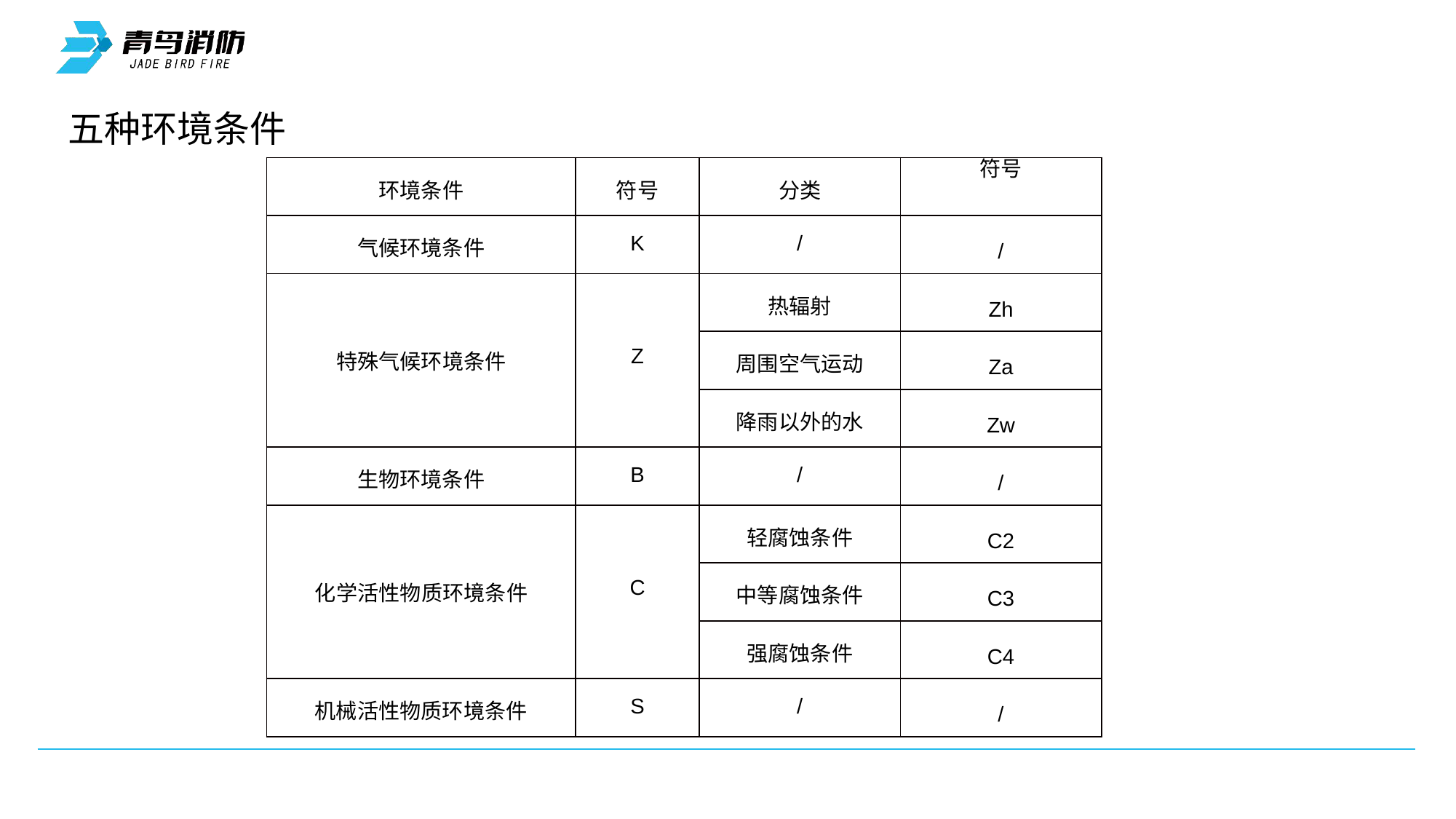

BEIDA JADE BIRD UNIVERSAL FIRE ALARM DEVICE CO.,LTD.
# 五种环境条件
| 环境条件 | 符号 | 分类 | 符号 |
| --- | --- | --- | --- |
| 气候环境条件 | K | / | / |
| 特殊气候环境条件 | Z | 热辐射 | Zh |
|  |  | 周围空气运动 | Za |
|  |  | 降雨以外的水 | Zw |
| 生物环境条件 | B | / | / |
| 化学活性物质环境条件 | C | 轻腐蚀条件 | C2 |
|  |  | 中等腐蚀条件 | C3 |
|  |  | 强腐蚀条件 | C4 |
| 机械活性物质环境条件 | S | / | / |